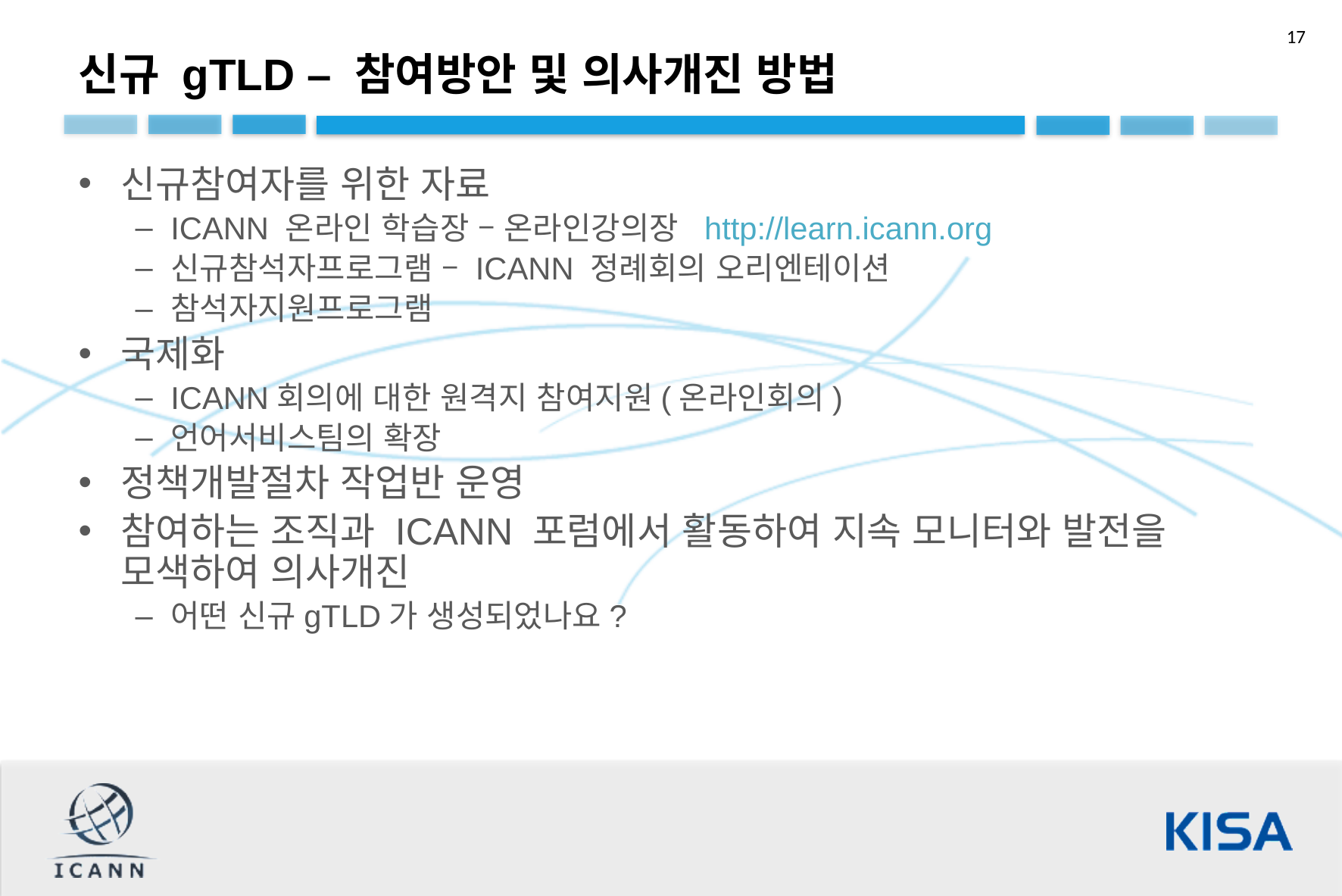

신규 gTLD – 참여방안 및 의사개진 방법
신규참여자를 위한 자료
ICANN 온라인 학습장 – 온라인강의장  http://learn.icann.org
신규참석자프로그램 – ICANN 정례회의 오리엔테이션
참석자지원프로그램
국제화
ICANN회의에 대한 원격지 참여지원(온라인회의)
언어서비스팀의 확장
정책개발절차 작업반 운영
참여하는 조직과 ICANN 포럼에서 활동하여 지속 모니터와 발전을 모색하여 의사개진
어떤 신규gTLD가 생성되었나요?